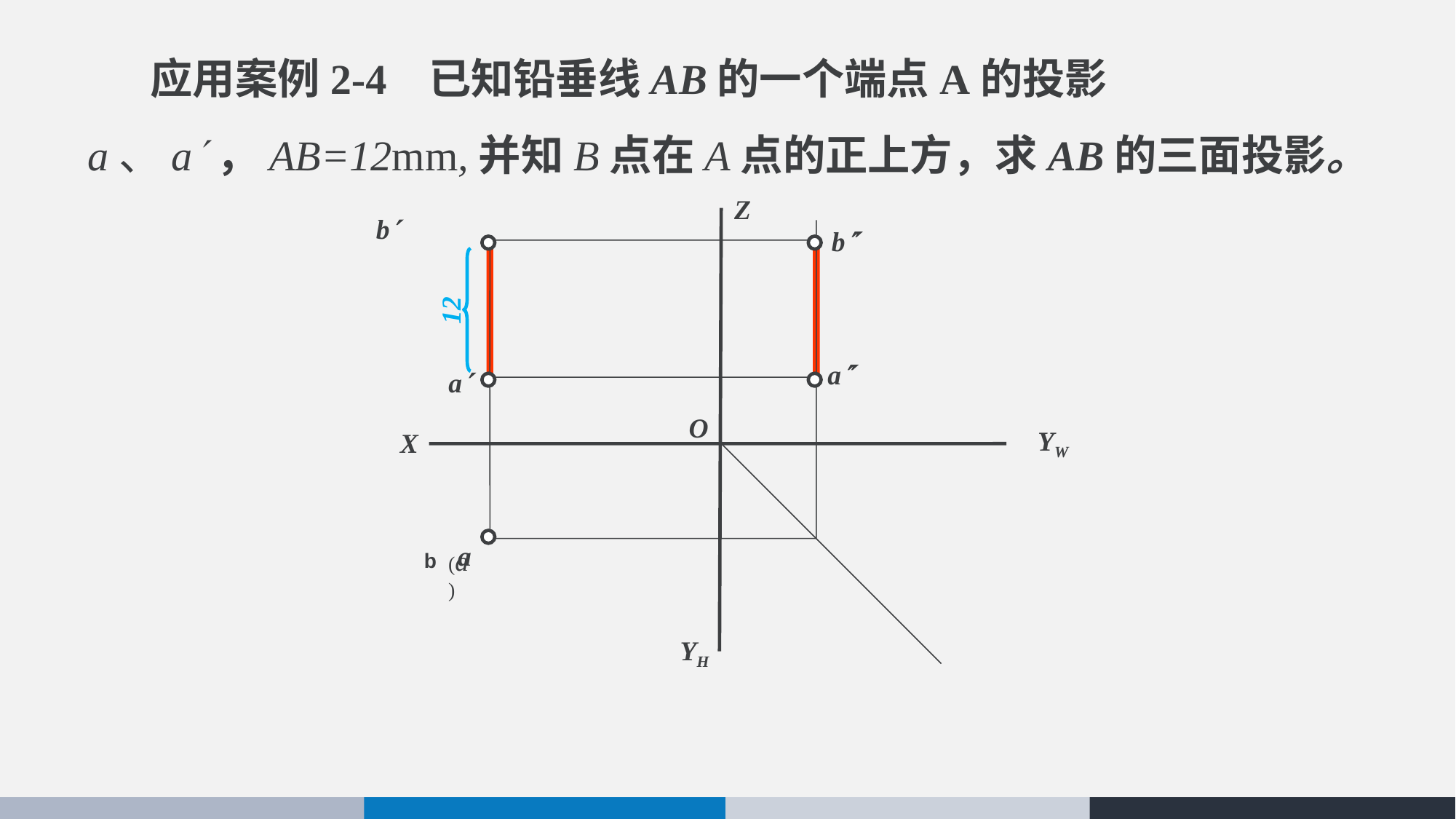

应用案例2-4   已知铅垂线AB的一个端点A的投影a、a′，AB=12mm,并知B点在A点的正上方，求AB的三面投影。
Z
b′

b″

12

a″
a′

O
X
YW

a
(a)

b
YH